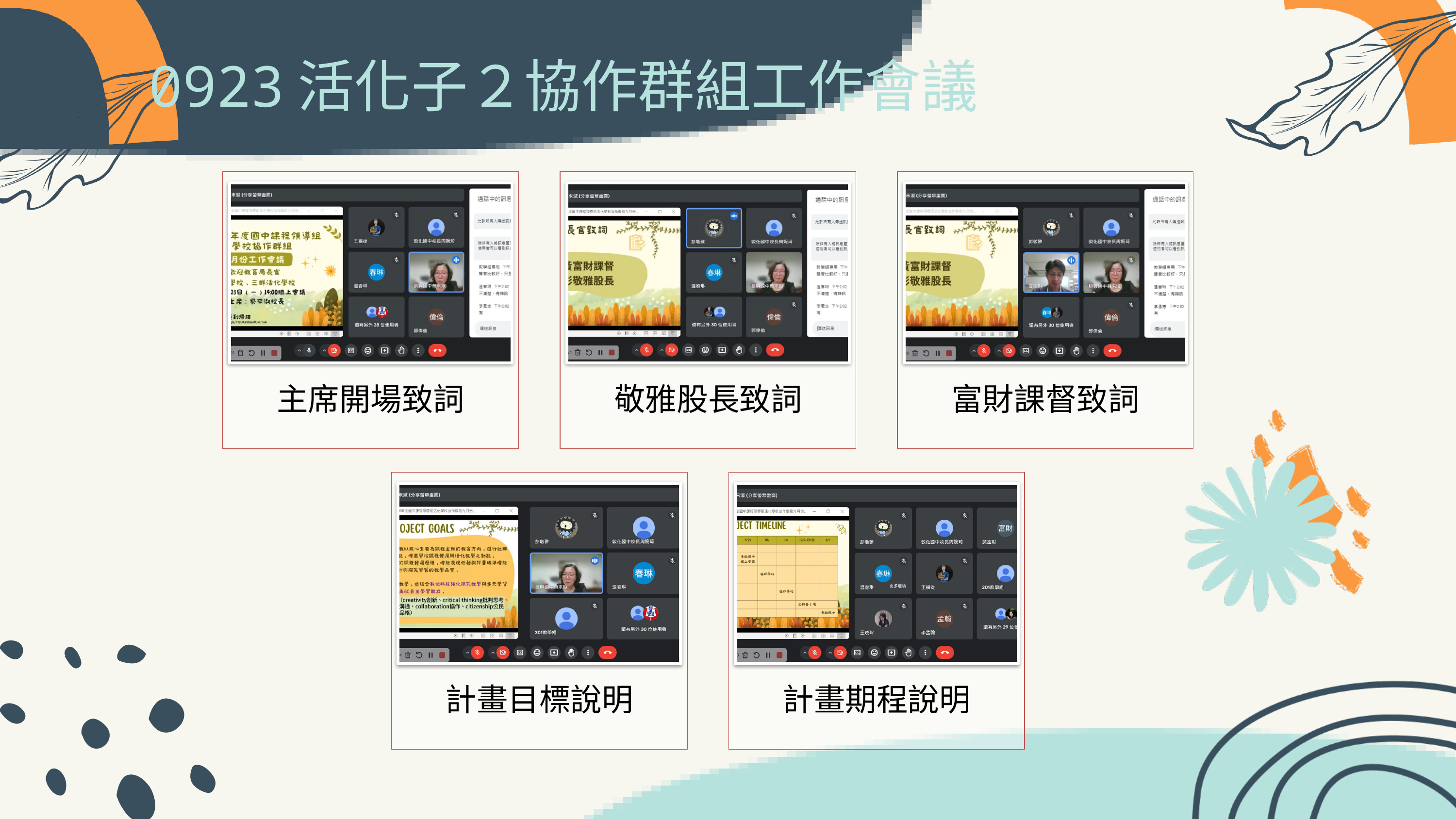

0923活化子２協作群組工作會議

主席開場致詞
敬雅股長致詞
富財課督致詞
計畫目標說明
計畫期程說明